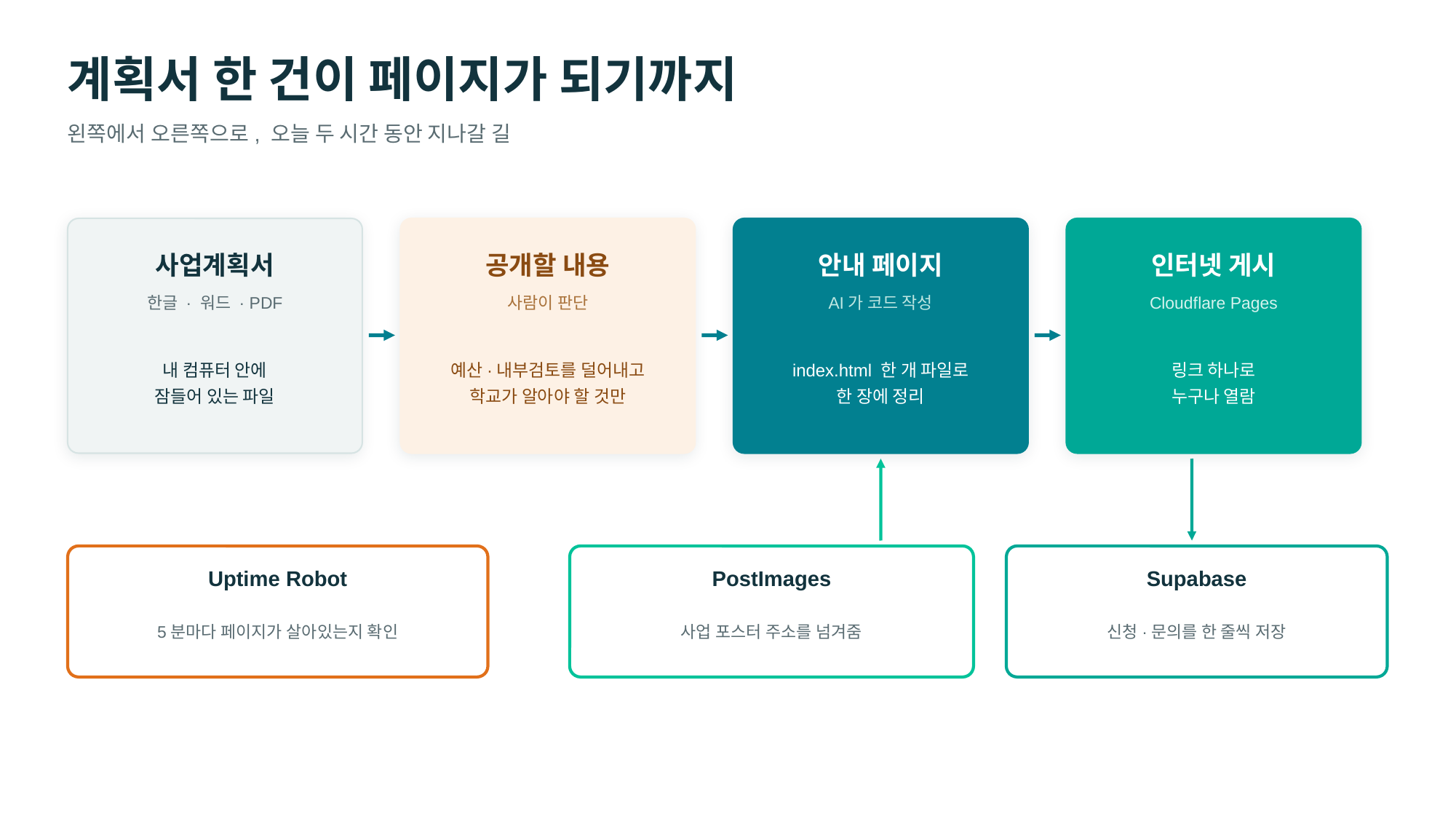

계획서 한 건이 페이지가 되기까지
왼쪽에서 오른쪽으로, 오늘 두 시간 동안 지나갈 길

사업계획서
공개할 내용
안내 페이지
인터넷 게시
한글 · 워드 · PDF
사람이 판단
AI가 코드 작성
Cloudflare Pages
내 컴퓨터 안에
잠들어 있는 파일
예산·내부검토를 덜어내고
학교가 알아야 할 것만
index.html 한 개 파일로
한 장에 정리
링크 하나로
누구나 열람

Uptime Robot
PostImages
Supabase
5분마다 페이지가 살아있는지 확인
사업 포스터 주소를 넘겨줌
신청·문의를 한 줄씩 저장